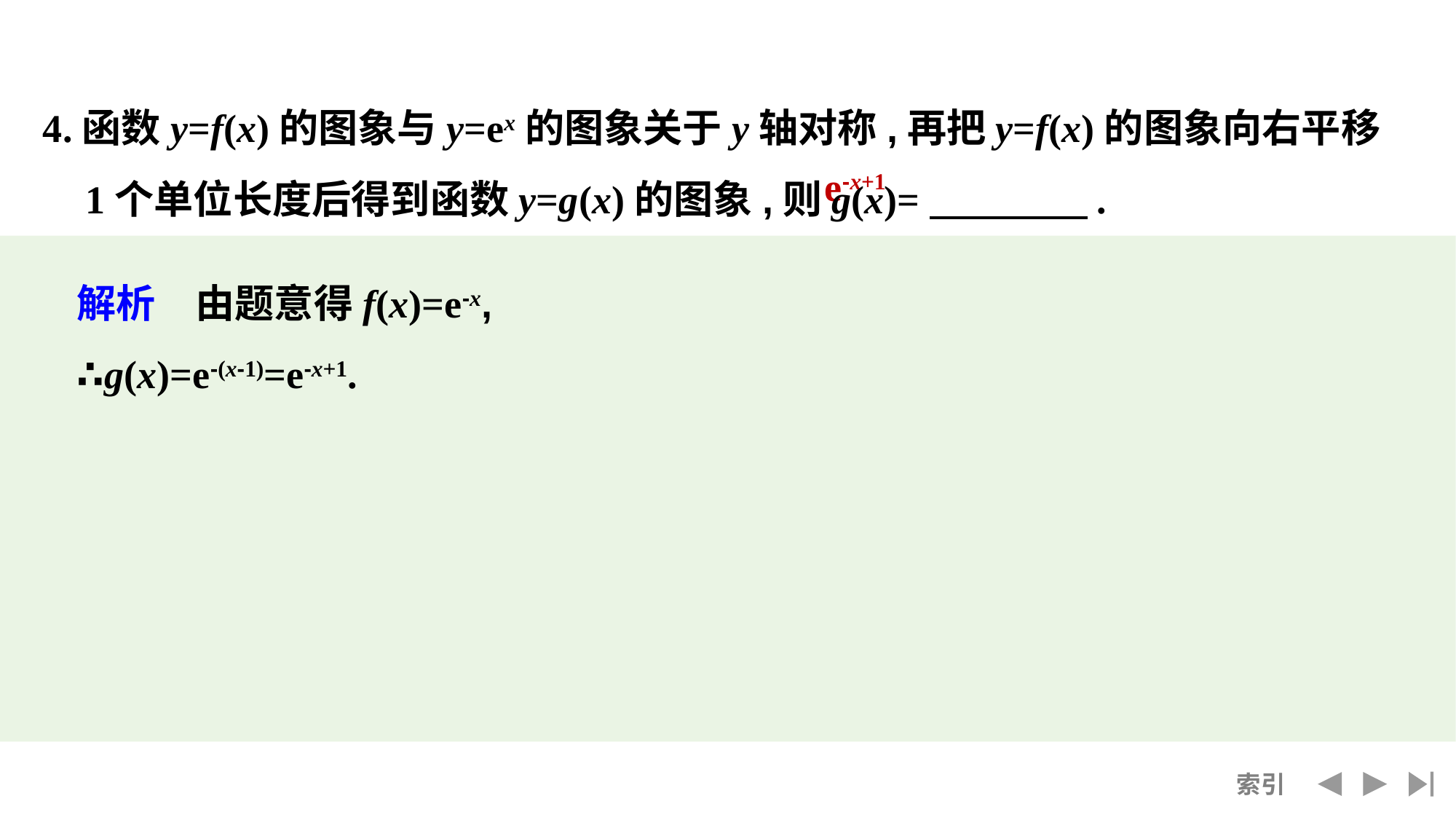

4.函数y=f(x)的图象与y=ex的图象关于y轴对称,再把y=f(x)的图象向右平移1个单位长度后得到函数y=g(x)的图象,则g(x)=　　　　.
e-x+1

解析　由题意得f(x)=e-x,
∴g(x)=e-(x-1)=e-x+1.